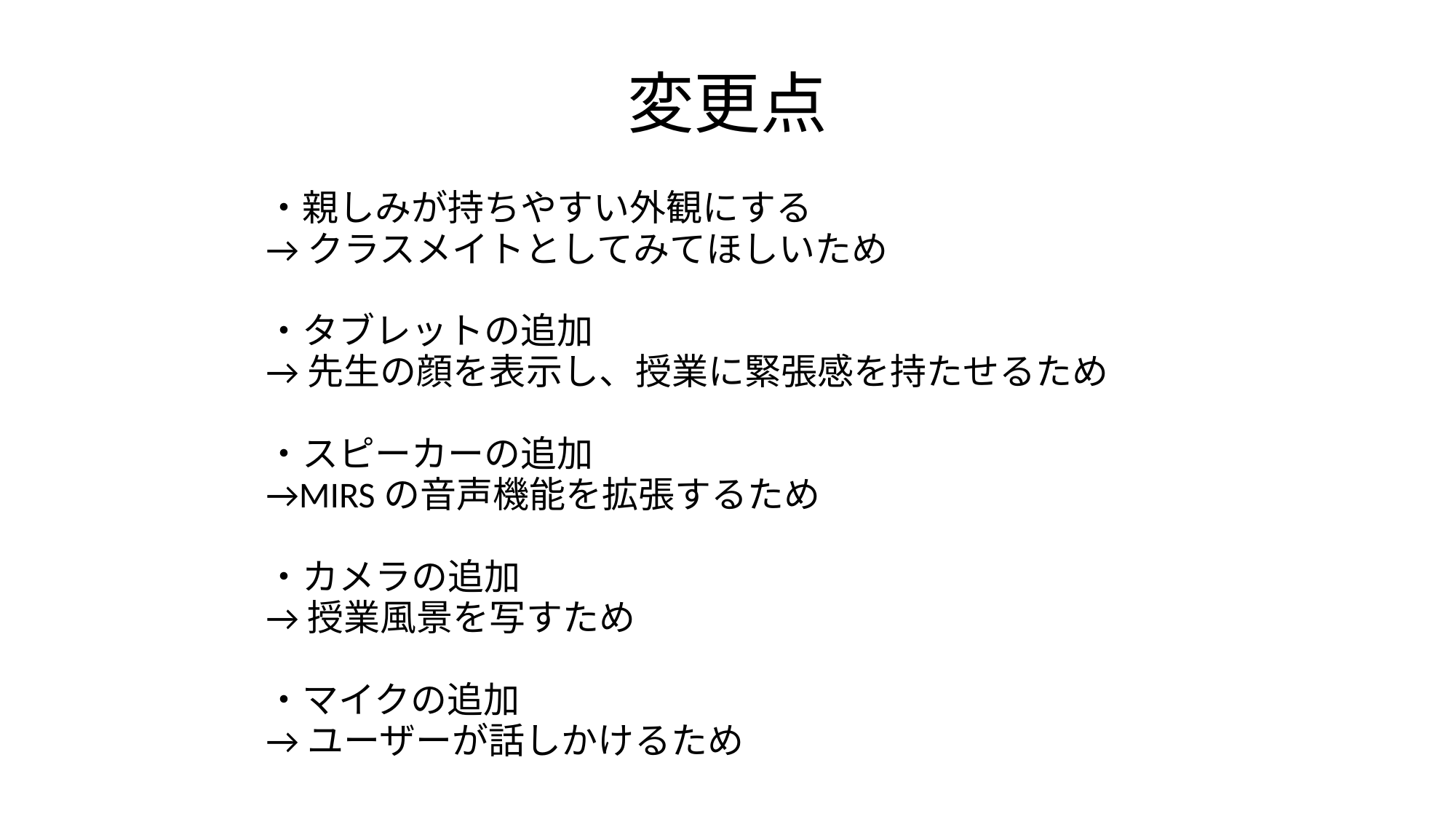

# 変更点
・親しみが持ちやすい外観にする
→クラスメイトとしてみてほしいため

・タブレットの追加
→先生の顔を表示し、授業に緊張感を持たせるため

・スピーカーの追加
→MIRSの音声機能を拡張するため

・カメラの追加
→授業風景を写すため

・マイクの追加
→ユーザーが話しかけるため